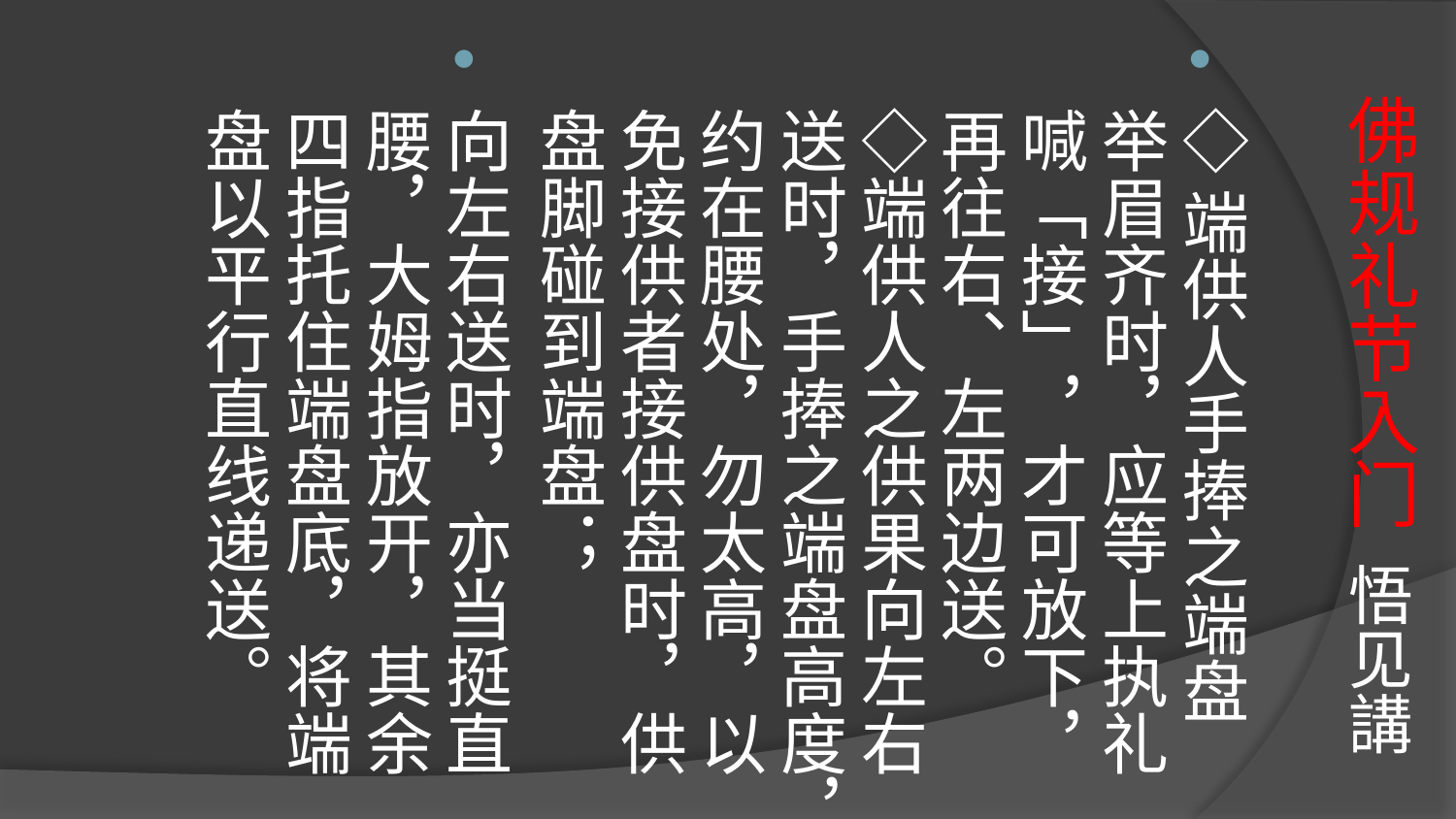

# 佛规礼节入门  悟见講
◇端供人手捧之端盘举眉齐时，应等上执礼喊「接」，才可放下，再往右、左两边送。
◇端供人之供果向左右送时，手捧之端盘高度，约在腰处，勿太高，以免接供者接供盘时，供盘脚碰到端盘；
向左右送时，亦当挺直腰，大姆指放开，其余四指托住端盘底，将端盘以平行直线递送。